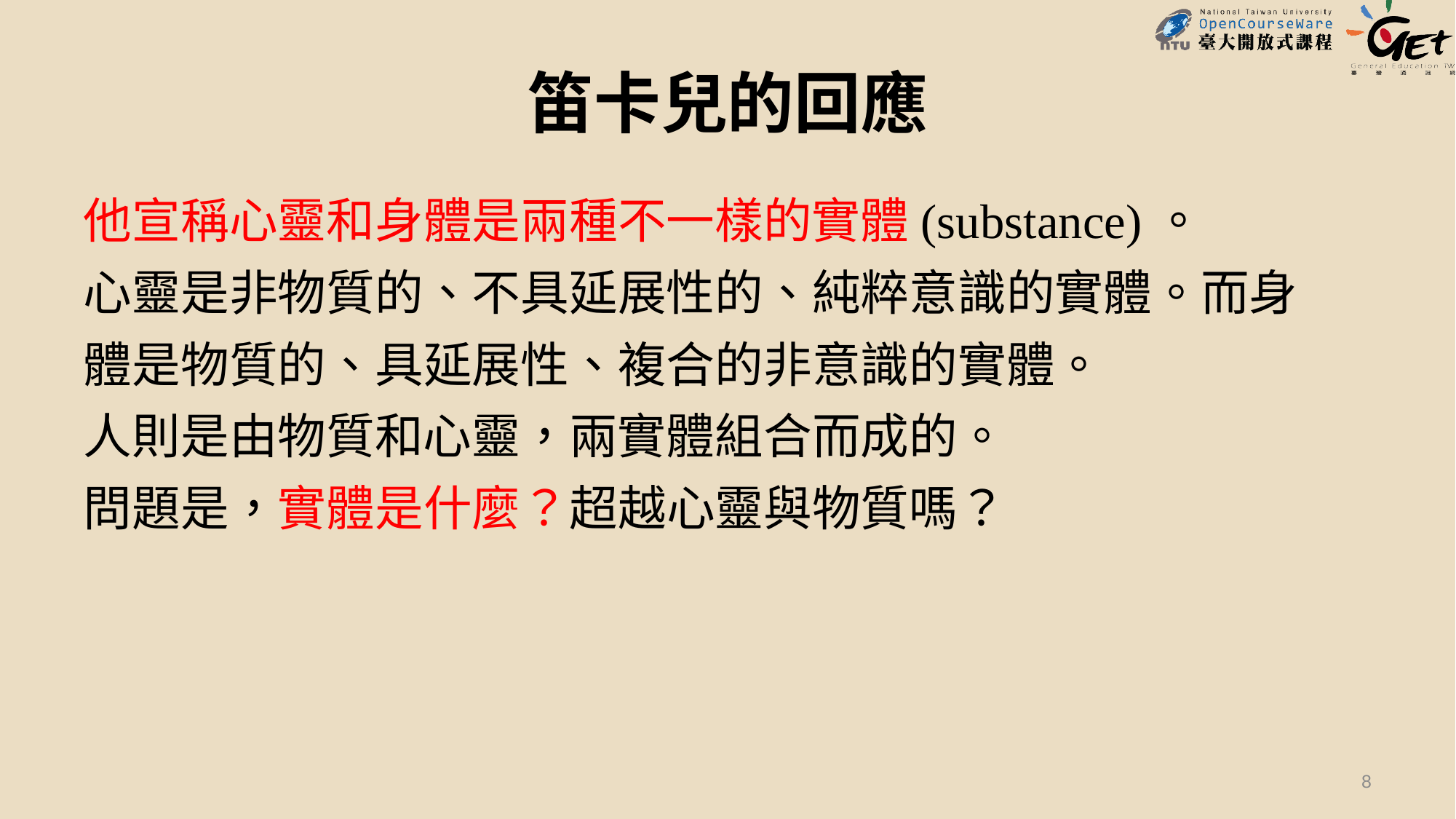

# 笛卡兒的回應
他宣稱心靈和身體是兩種不一樣的實體(substance)。
心靈是非物質的、不具延展性的、純粹意識的實體。而身
體是物質的、具延展性、複合的非意識的實體。
人則是由物質和心靈，兩實體組合而成的。
問題是，實體是什麼？超越心靈與物質嗎？
8